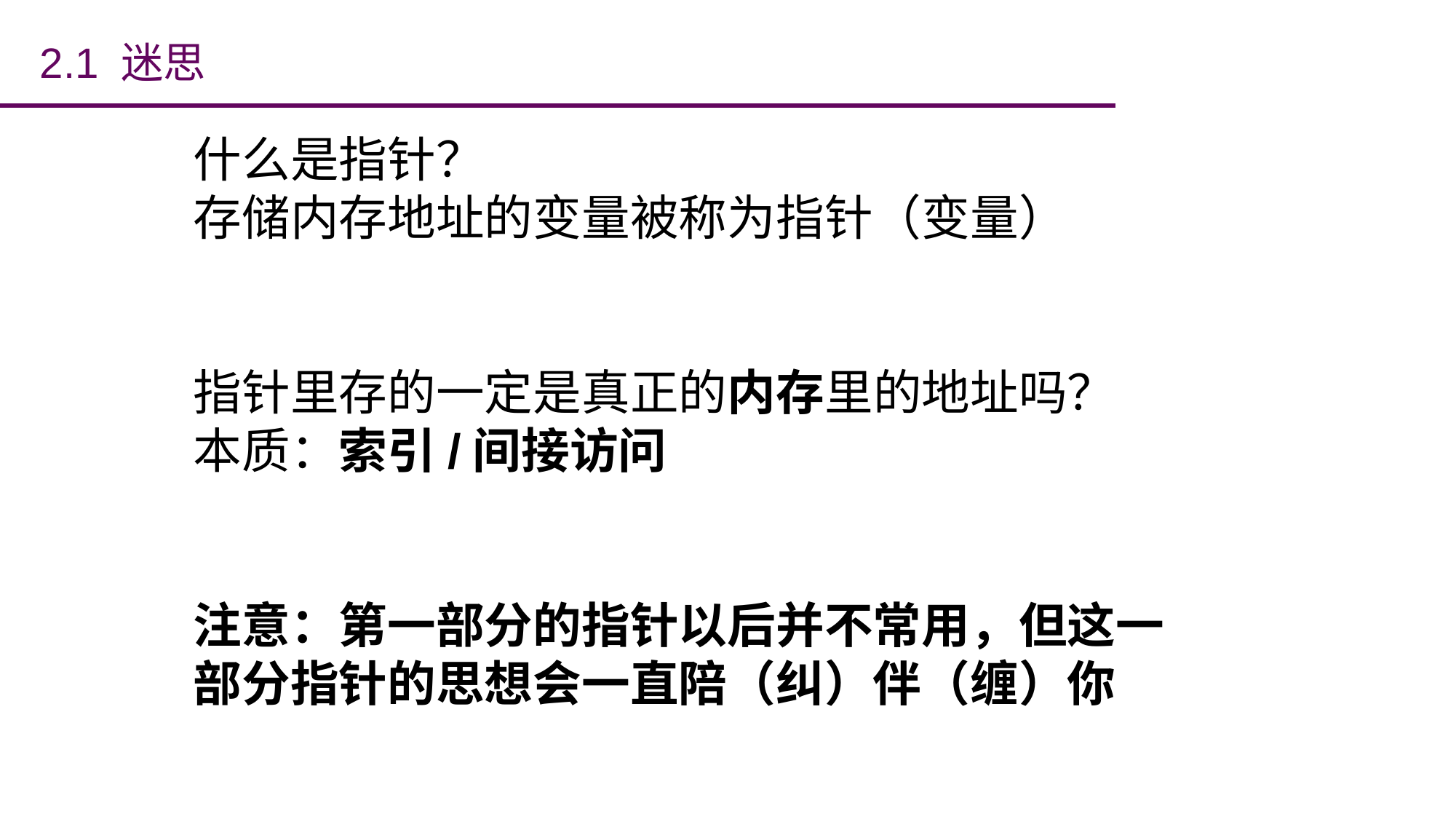

2.1 迷思
什么是指针？
存储内存地址的变量被称为指针（变量）

指针里存的一定是真正的内存里的地址吗？
本质：索引/间接访问

注意：第一部分的指针以后并不常用，但这一部分指针的思想会一直陪（纠）伴（缠）你